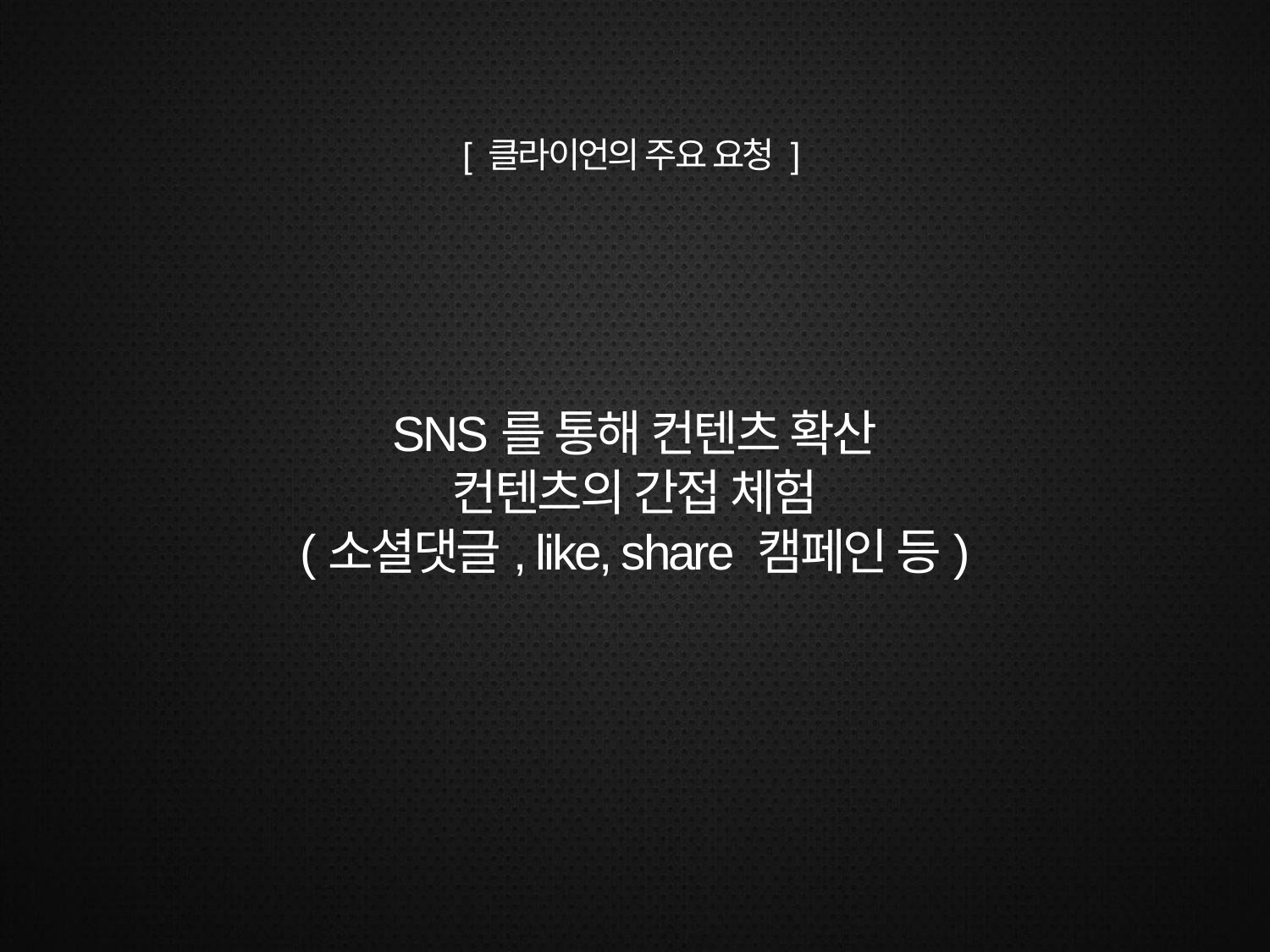

[ 클라이언의 주요 요청 ]
SNS를 통해 컨텐츠 확산
컨텐츠의 간접 체험
(소셜댓글, like, share 캠페인 등)